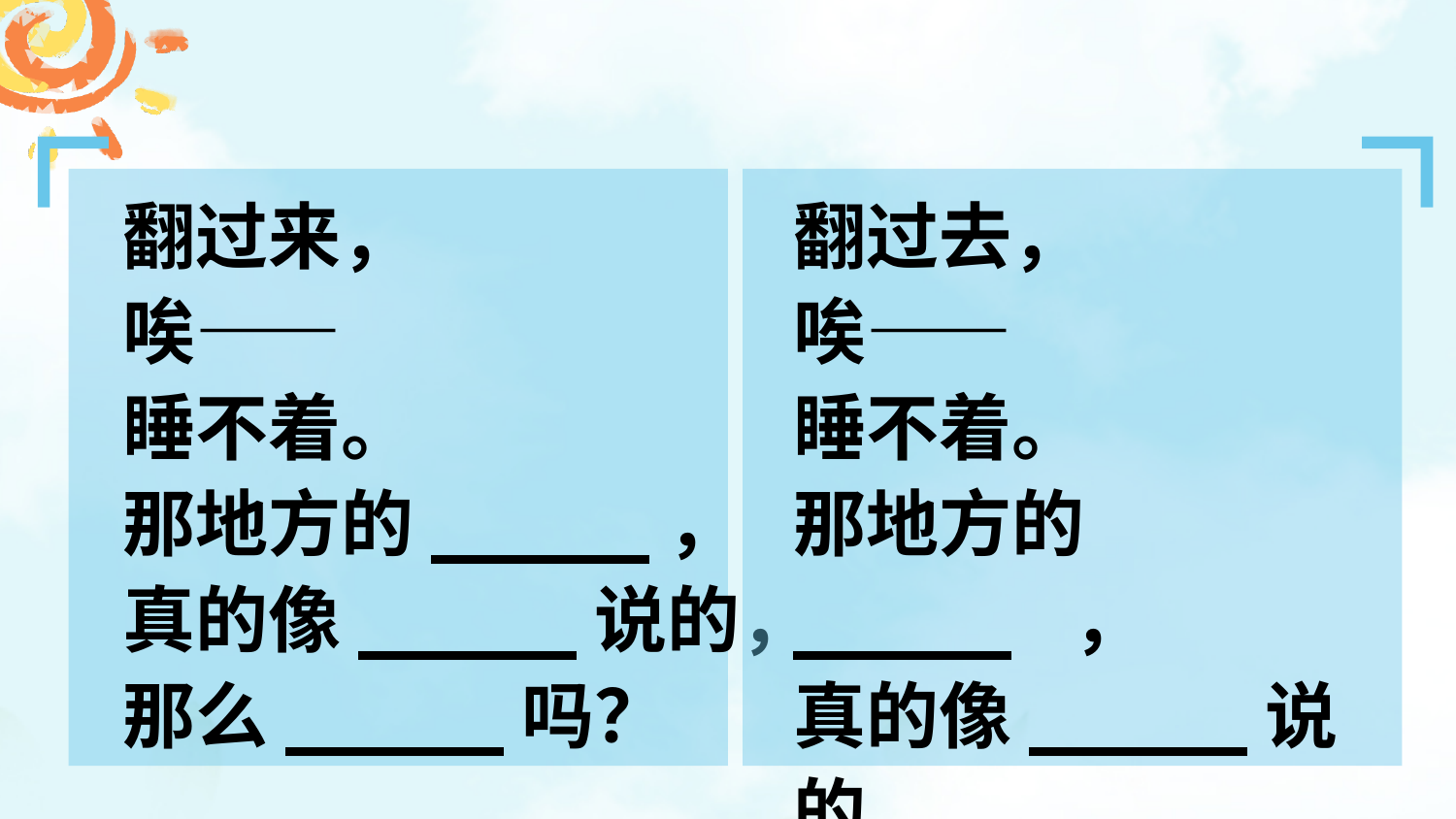

翻过来，
唉——
睡不着。
那地方的_____，
真的像_____说的，
那么_____吗？
翻过去，
唉——
睡不着。
那地方的_____ ，
真的像_____说的，
那么_____吗？